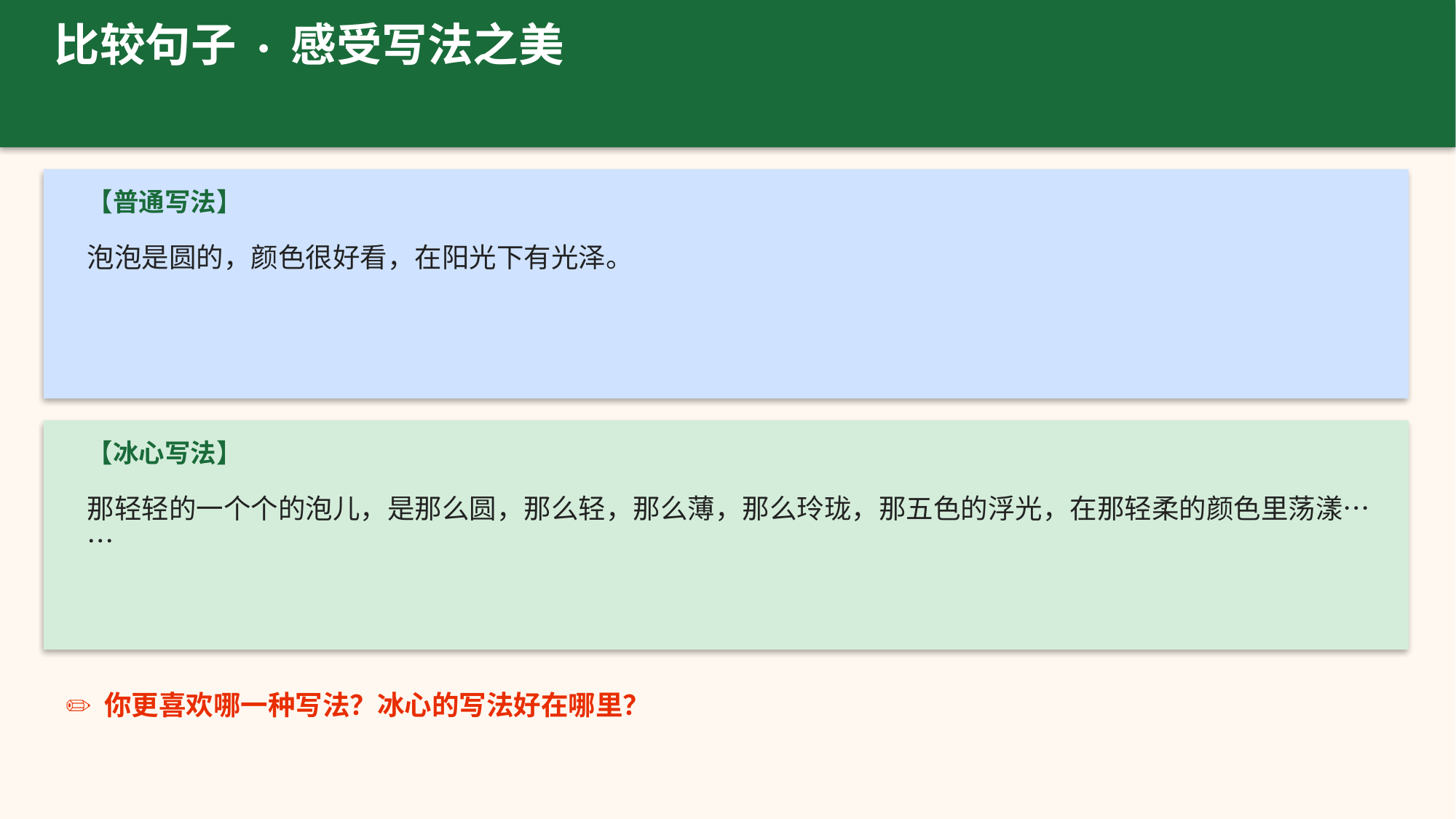

比较句子 · 感受写法之美

【普通写法】
泡泡是圆的，颜色很好看，在阳光下有光泽。

【冰心写法】
那轻轻的一个个的泡儿，是那么圆，那么轻，那么薄，那么玲珑，那五色的浮光，在那轻柔的颜色里荡漾……
✏️ 你更喜欢哪一种写法？冰心的写法好在哪里？